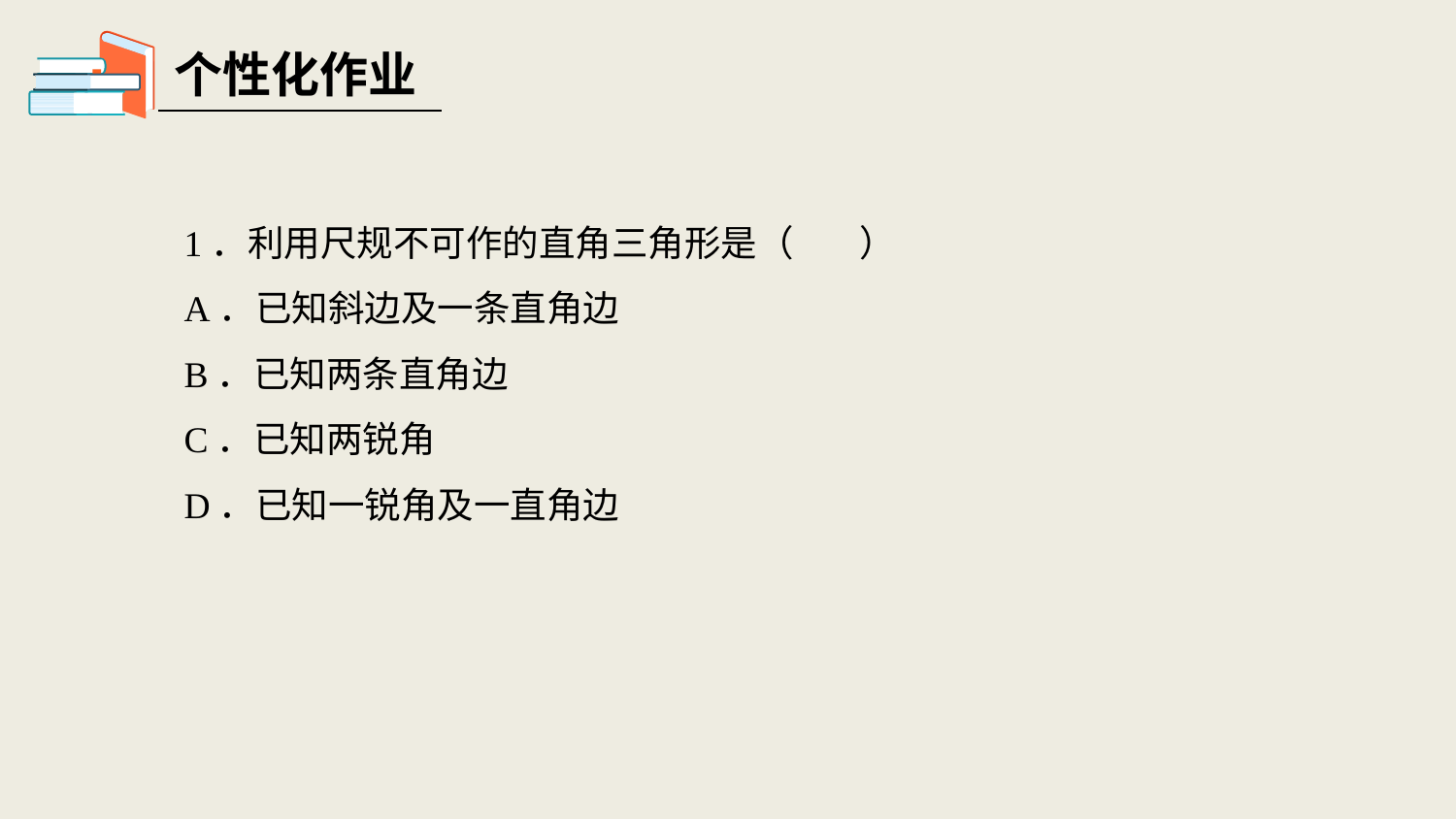

个性化作业
1．利用尺规不可作的直角三角形是（        ）
A．已知斜边及一条直角边
B．已知两条直角边
C．已知两锐角
D．已知一锐角及一直角边